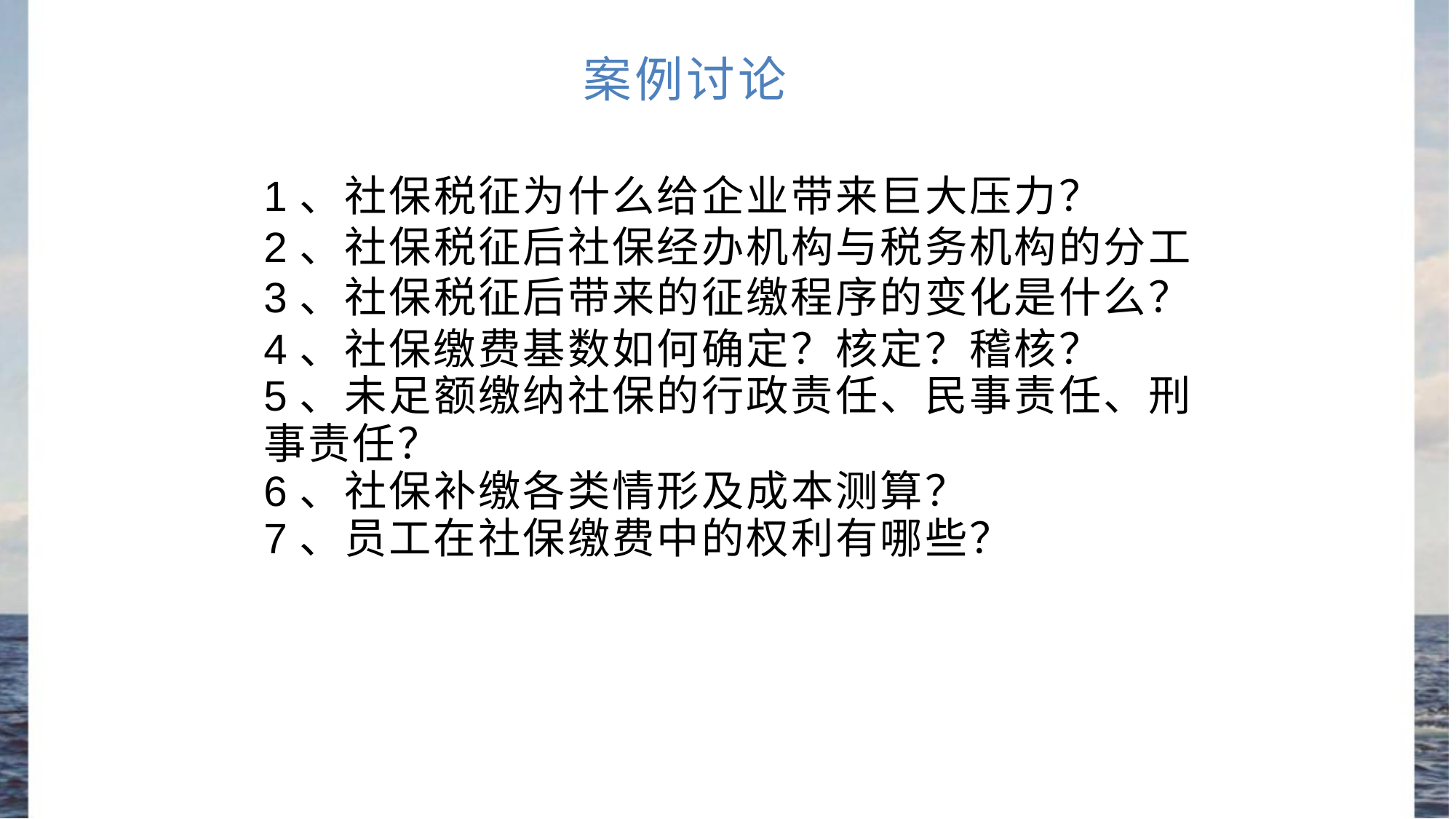

案例讨论
1、社保税征为什么给企业带来巨大压力？
2、社保税征后社保经办机构与税务机构的分工
3、社保税征后带来的征缴程序的变化是什么？
4、社保缴费基数如何确定？核定？稽核？
5、未足额缴纳社保的行政责任、民事责任、刑事责任？
6、社保补缴各类情形及成本测算？
7、员工在社保缴费中的权利有哪些？